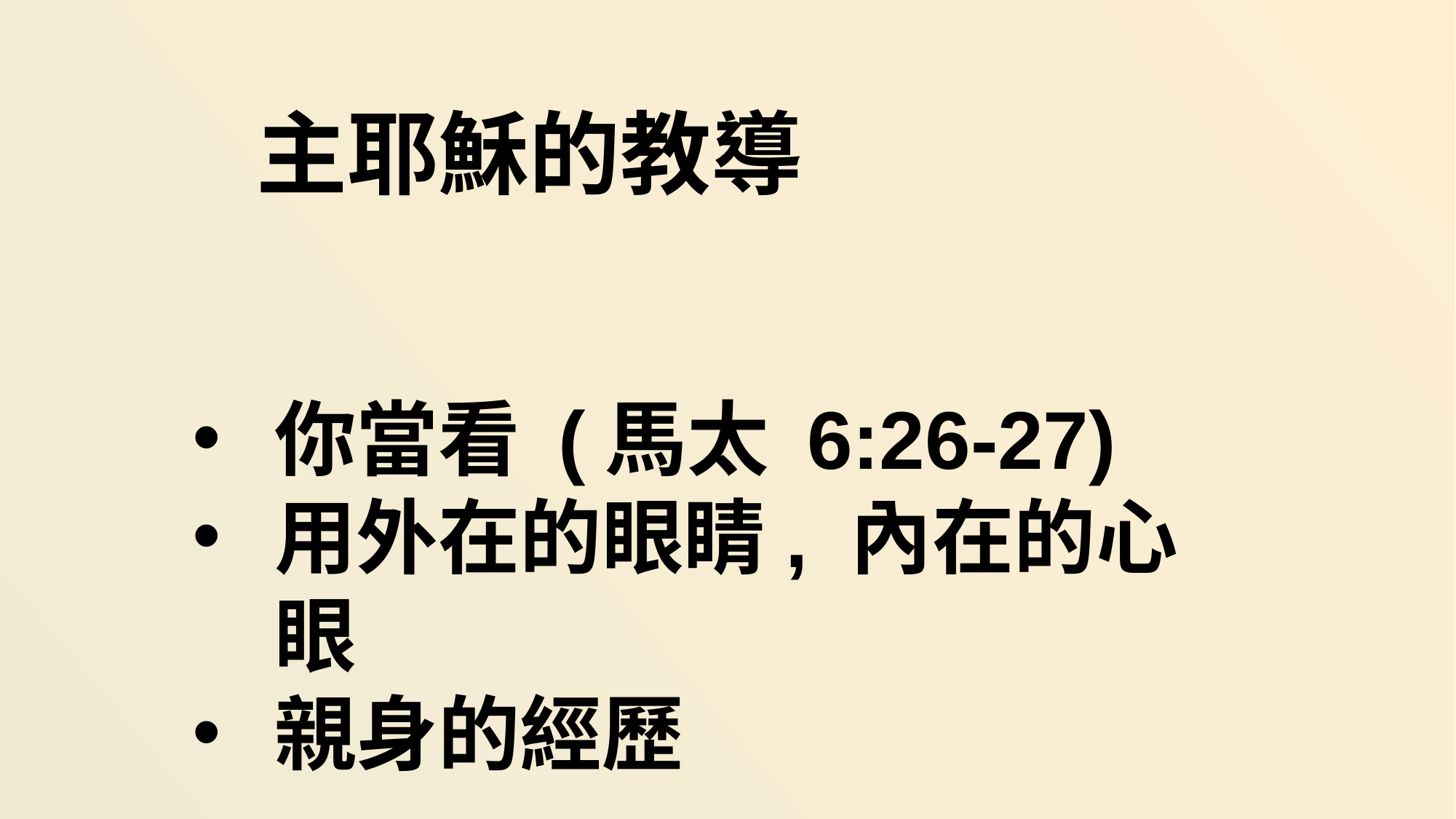

主耶穌的教導
你當看 (馬太 6:26-27)
用外在的眼睛, 內在的心眼
親身的經歷